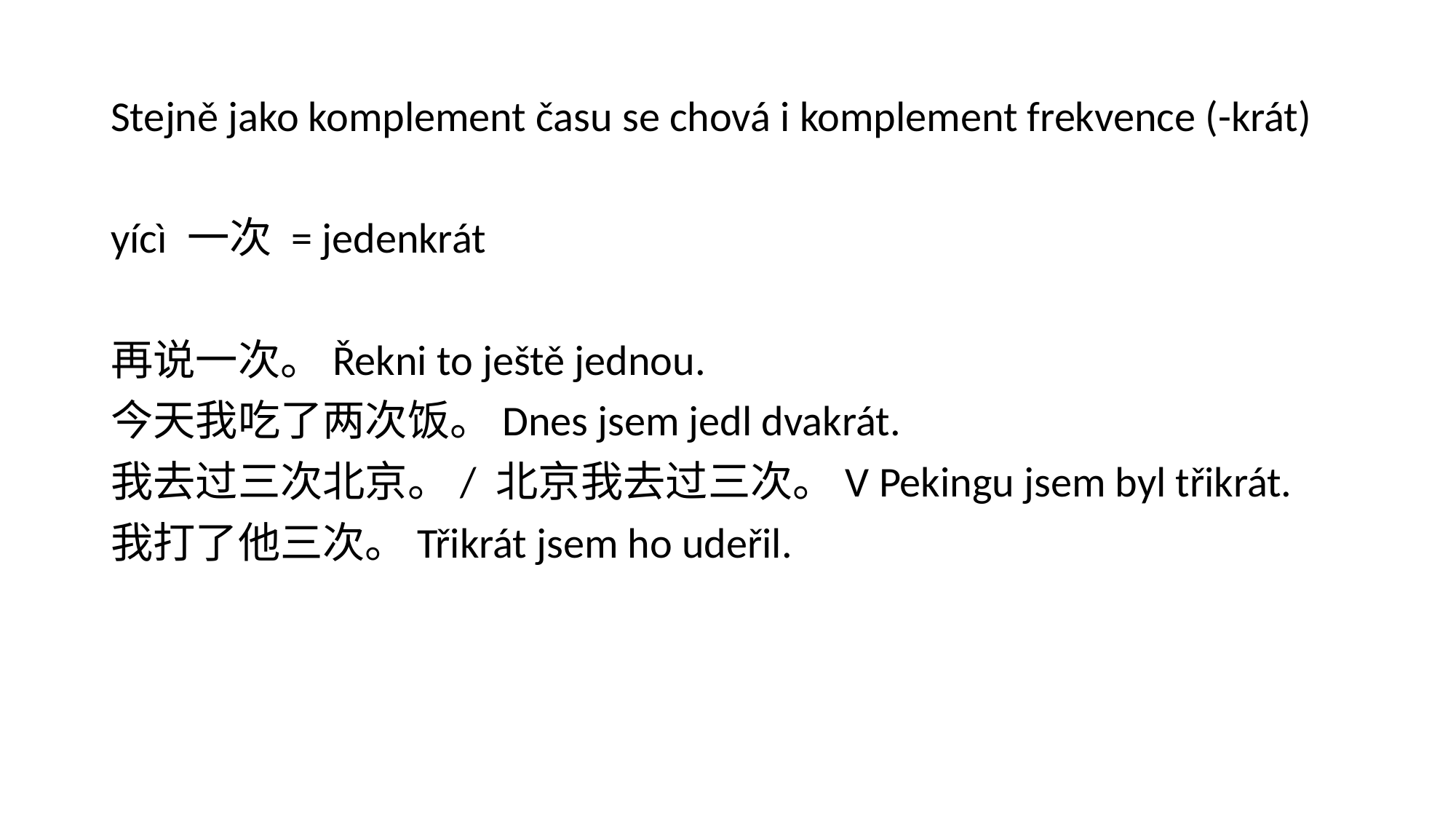

Stejně jako komplement času se chová i komplement frekvence (-krát)

yícì 一次 = jedenkrát

再说一次。Řekni to ještě jednou.
今天我吃了两次饭。Dnes jsem jedl dvakrát.
我去过三次北京。/ 北京我去过三次。V Pekingu jsem byl třikrát.
我打了他三次。Třikrát jsem ho udeřil.